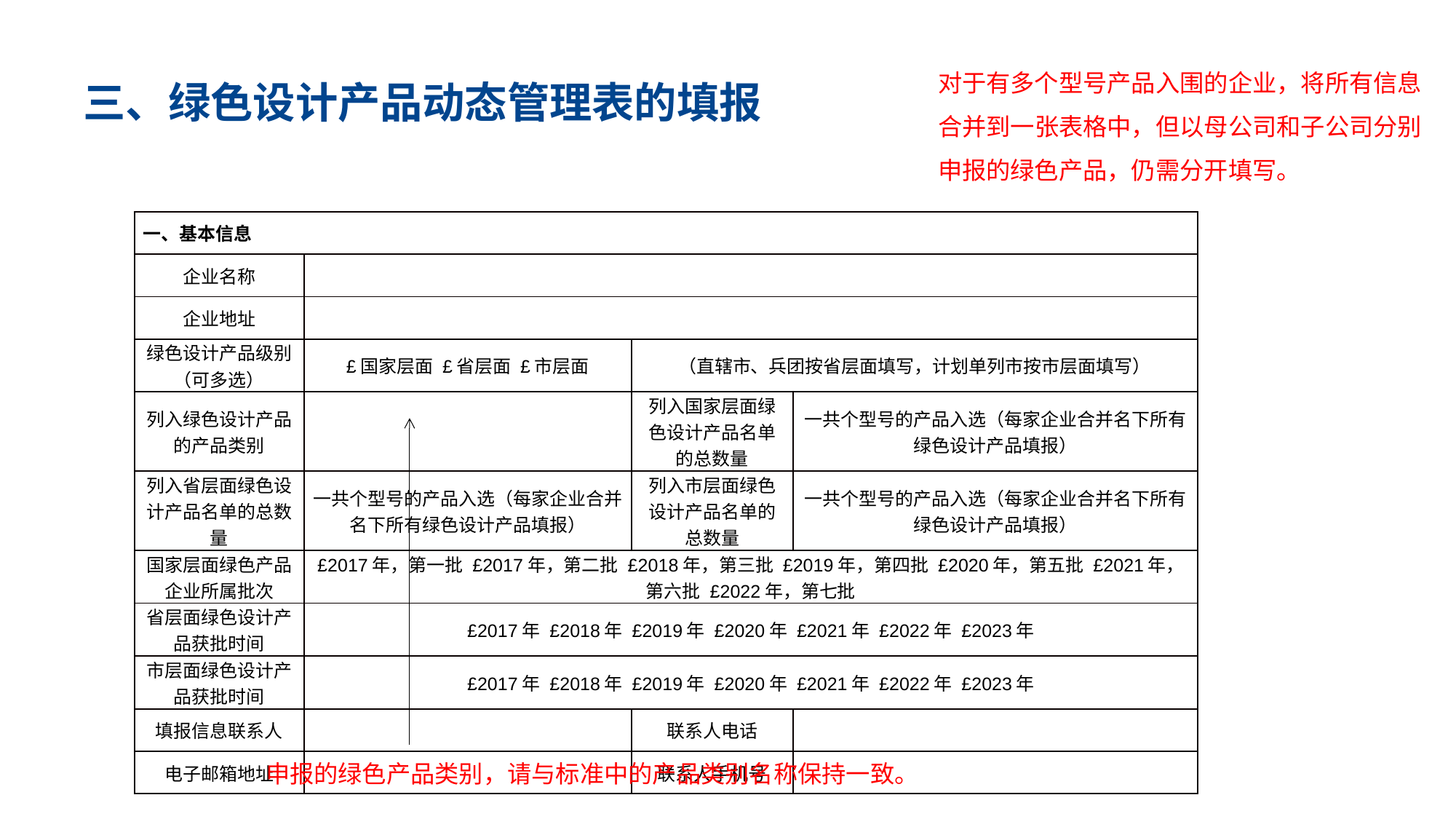

# 三、绿色设计产品动态管理表的填报
对于有多个型号产品入围的企业，将所有信息合并到一张表格中，但以母公司和子公司分别申报的绿色产品，仍需分开填写。
| 一、基本信息 |  |  |  |
| --- | --- | --- | --- |
| 企业名称 |  |  |  |
| 企业地址 |  |  |  |
| 绿色设计产品级别（可多选） | £国家层面 £省层面 £市层面 | （直辖市、兵团按省层面填写，计划单列市按市层面填写） |  |
| 列入绿色设计产品的产品类别 |  | 列入国家层面绿色设计产品名单的总数量 | 一共个型号的产品入选（每家企业合并名下所有绿色设计产品填报） |
| 列入省层面绿色设计产品名单的总数量 | 一共个型号的产品入选（每家企业合并名下所有绿色设计产品填报） | 列入市层面绿色设计产品名单的总数量 | 一共个型号的产品入选（每家企业合并名下所有绿色设计产品填报） |
| 国家层面绿色产品企业所属批次 | £2017年，第一批 £2017年，第二批 £2018年，第三批 £2019年，第四批 £2020年，第五批 £2021年，第六批 £2022年，第七批 |  |  |
| 省层面绿色设计产品获批时间 | £2017年 £2018年 £2019年 £2020年 £2021年 £2022年 £2023年 |  |  |
| 市层面绿色设计产品获批时间 | £2017年 £2018年 £2019年 £2020年 £2021年 £2022年 £2023年 |  |  |
| 填报信息联系人 |  | 联系人电话 |  |
| 电子邮箱地址 |  | 联系人手机号 |  |
申报的绿色产品类别，请与标准中的产品类别名称保持一致。